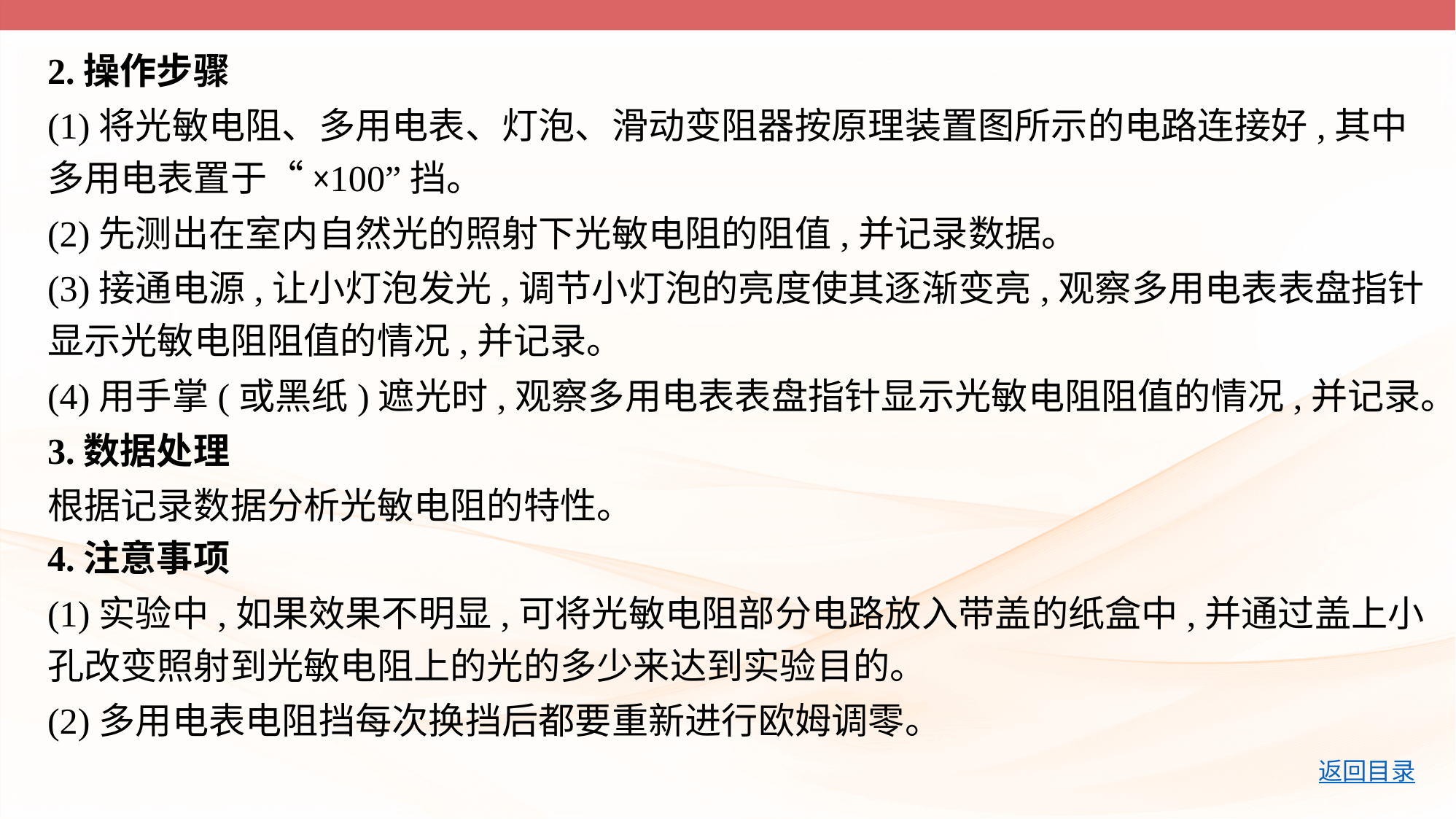

2.操作步骤
(1)将光敏电阻、多用电表、灯泡、滑动变阻器按原理装置图所示的电路连接好,其中
多用电表置于“×100”挡。
(2)先测出在室内自然光的照射下光敏电阻的阻值,并记录数据。
(3)接通电源,让小灯泡发光,调节小灯泡的亮度使其逐渐变亮,观察多用电表表盘指针
显示光敏电阻阻值的情况,并记录。
(4)用手掌(或黑纸)遮光时,观察多用电表表盘指针显示光敏电阻阻值的情况,并记录。
3.数据处理
根据记录数据分析光敏电阻的特性。
4.注意事项
(1)实验中,如果效果不明显,可将光敏电阻部分电路放入带盖的纸盒中,并通过盖上小
孔改变照射到光敏电阻上的光的多少来达到实验目的。
(2)多用电表电阻挡每次换挡后都要重新进行欧姆调零。